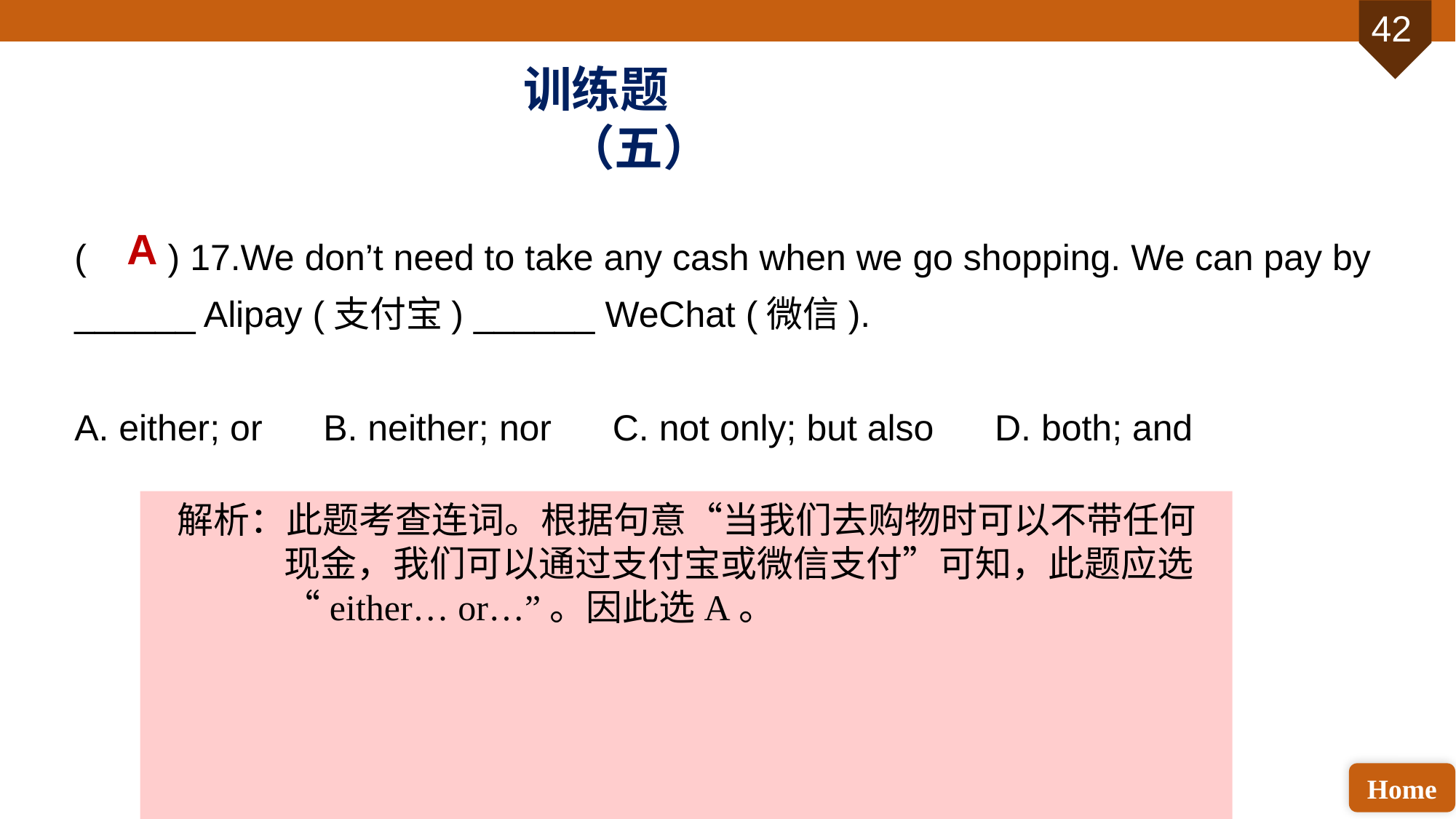

训练题（五）
(        ) 17.We don’t need to take any cash when we go shopping. We can pay by ______ Alipay (支付宝) ______ WeChat (微信).

A. either; or      B. neither; nor      C. not only; but also      D. both; and
A

解析：此题考查连词。根据句意“当我们去购物时可以不带任何现金，我们可以通过支付宝或微信支付”可知，此题应选“either… or…”。因此选A。